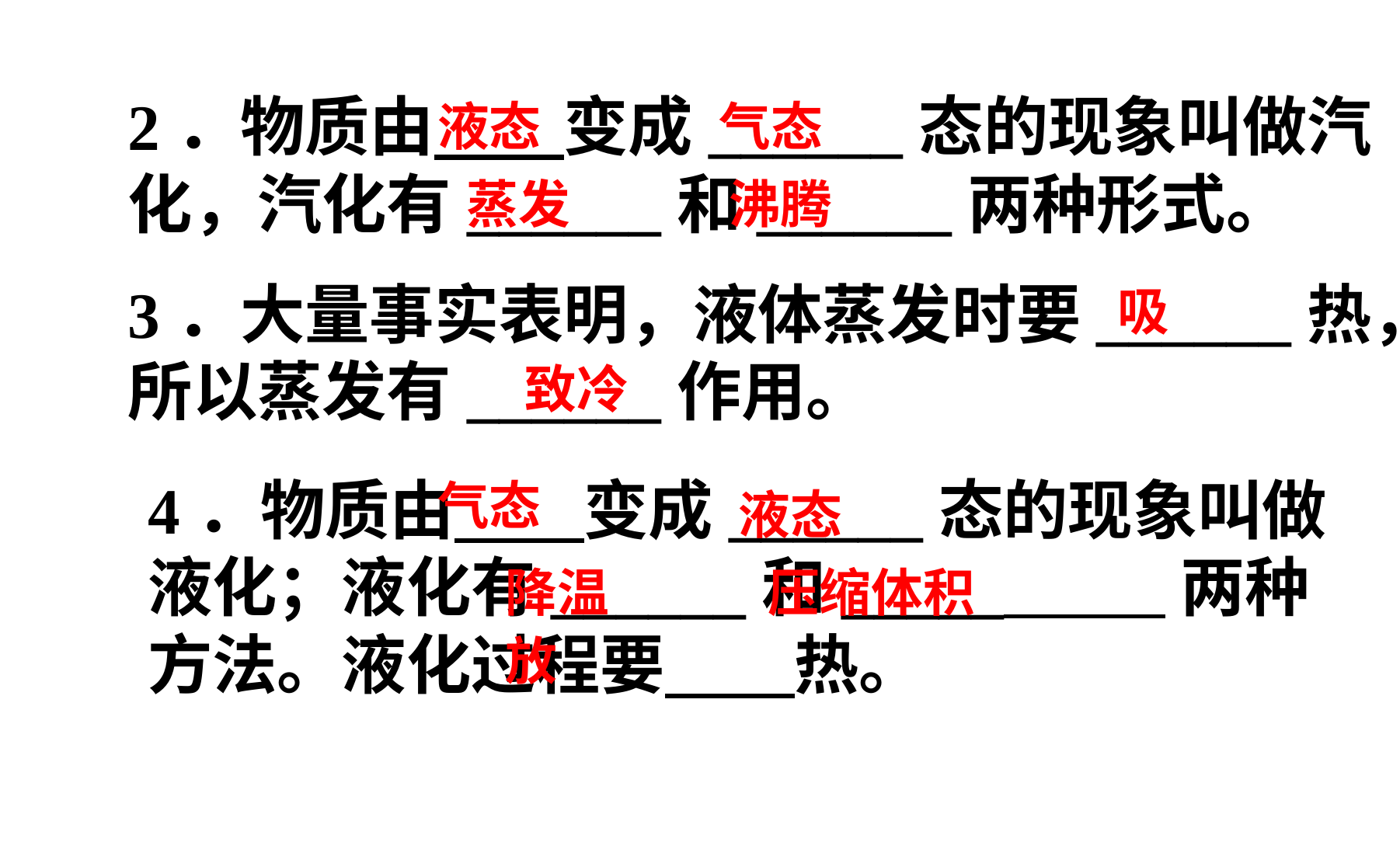

2．物质由　　变成______态的现象叫做汽化，汽化有______和______两种形式。
3．大量事实表明，液体蒸发时要______热，所以蒸发有______作用。

液态
气态
蒸发
沸腾
吸
致冷
4．物质由　　变成______态的现象叫做液化；液化有______和_____          两种方法。液化过程要　　热。

气态
液态
降温
压缩体积
放
压缩体积